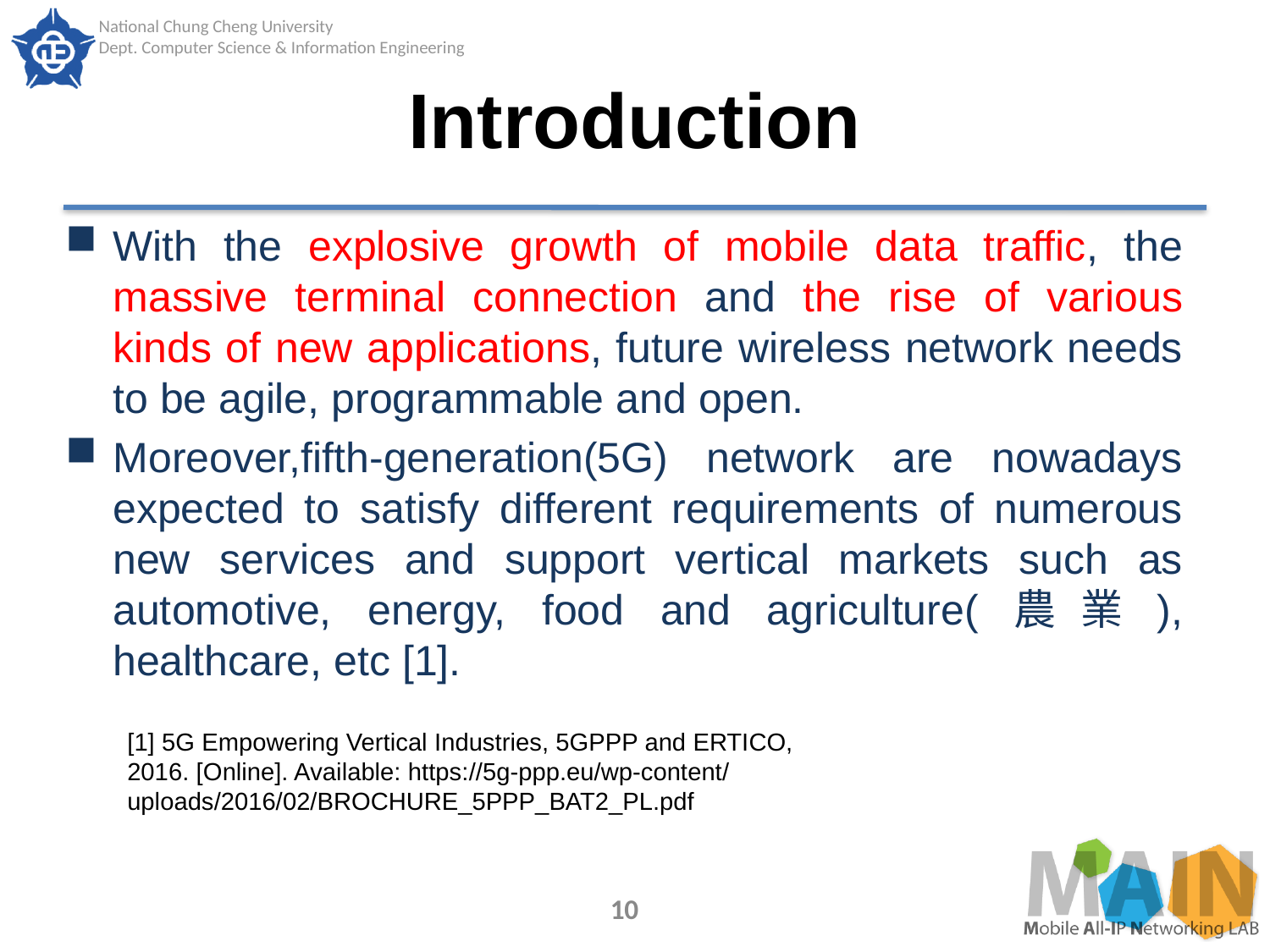

# Introduction
With the explosive growth of mobile data traffic, the massive terminal connection and the rise of various kinds of new applications, future wireless network needs to be agile, programmable and open.
Moreover,fifth-generation(5G) network are nowadays expected to satisfy different requirements of numerous new services and support vertical markets such as automotive, energy, food and agriculture(農業), healthcare, etc [1].

[1] 5G Empowering Vertical Industries, 5GPPP and ERTICO,
2016. [Online]. Available: https://5g-ppp.eu/wp-content/
uploads/2016/02/BROCHURE_5PPP_BAT2_PL.pdf
10